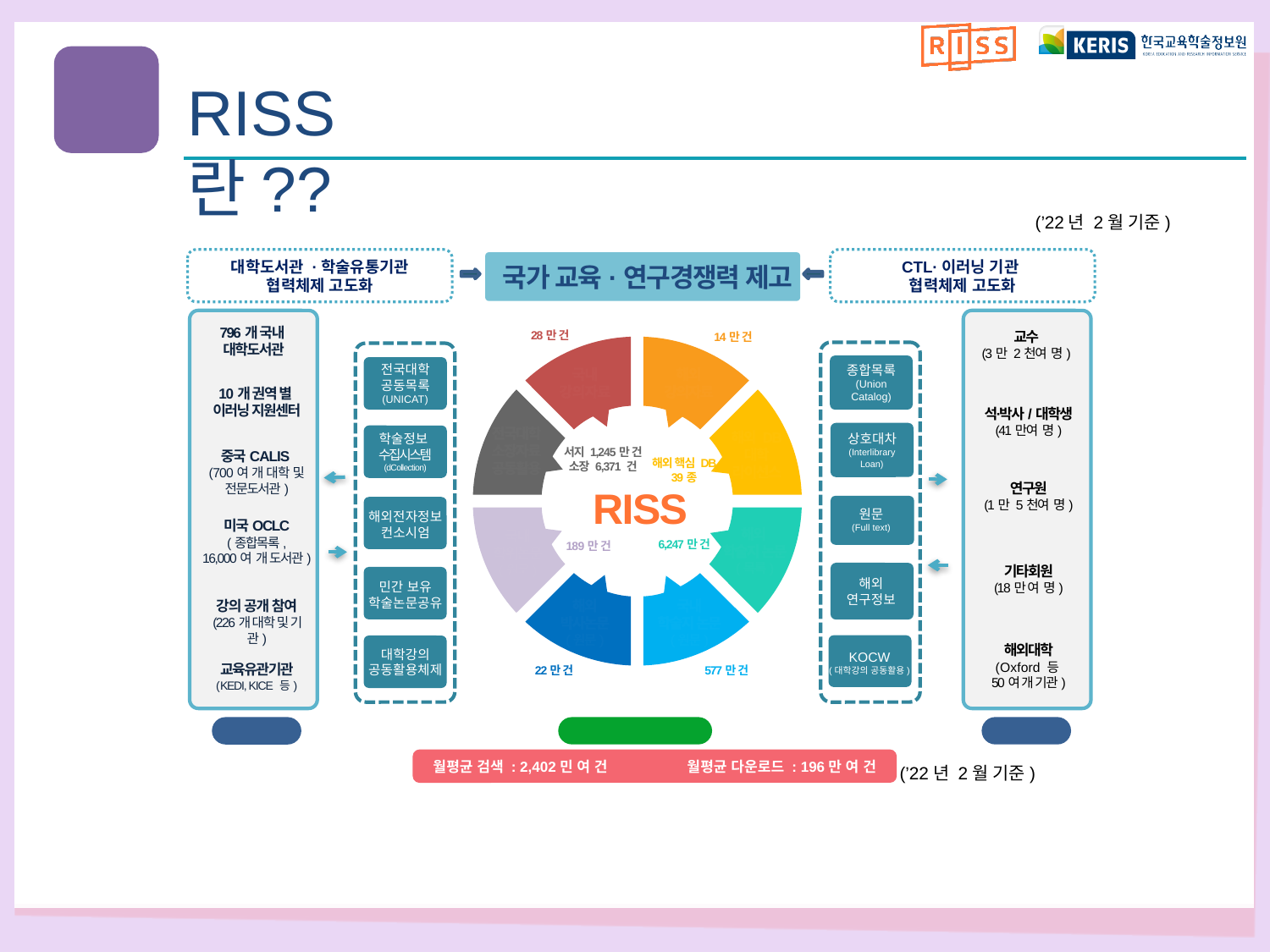

RISS 란??
        (’22년 2월 기준)

대학도서관 ·학술유통기관
협력체제 고도화
CTL·이러닝 기관
협력체제 고도화
국가 교육·연구경쟁력 제고

교수
(3만 2천여  명)
석∙박사/대학생
(41만여  명)

연구원
(1만 5천여  명)
기타회원
(18만 여  명)
해외대학
(Oxford 등
50여 개 기관)
796개 국내
대학도서관
 28만 건
14만 건
국내
강의자료
해외
강의자료
해외 DB
대학
라이선스
전국대학
소장자료
공동활용
국내
학위논문
(원문)
해외
학술지 논문
(목록)
해외
박사논문
(원문)
국내
학술지 논문
(원문)
종합목록
(Union Catalog)
전국대학
공동목록
(UNICAT)
10개 권역 별
이러닝 지원센터
상호대차
(Interlibrary Loan)
학술정보  수집시스템
(dCollection)
서지 1,245만 건
소장 6,371 건

중국CALIS
(700여 개 대학 및
전문도서관)
해외 핵심 DB
39종

RISS

원문
(Full text)

해외전자정보
컨소시엄
미국OCLC
(종합목록,
16,000여  개 도서관)
6,247만 건
189만 건

해외
연구정보

민간 보유
학술논문공유
강의 공개 참여
(226개 대학 및 기관)

KOCW
(대학강의 공동활용)

대학강의
공동활용체제
교육유관기관
(KEDI, KICE 등)
22만 건
577만 건

이용

생산

수집 · 가공
월평균 검색 : 2,402민 여 건	월평균 다운로드 : 196만 여 건
        (’22년 2월 기준)